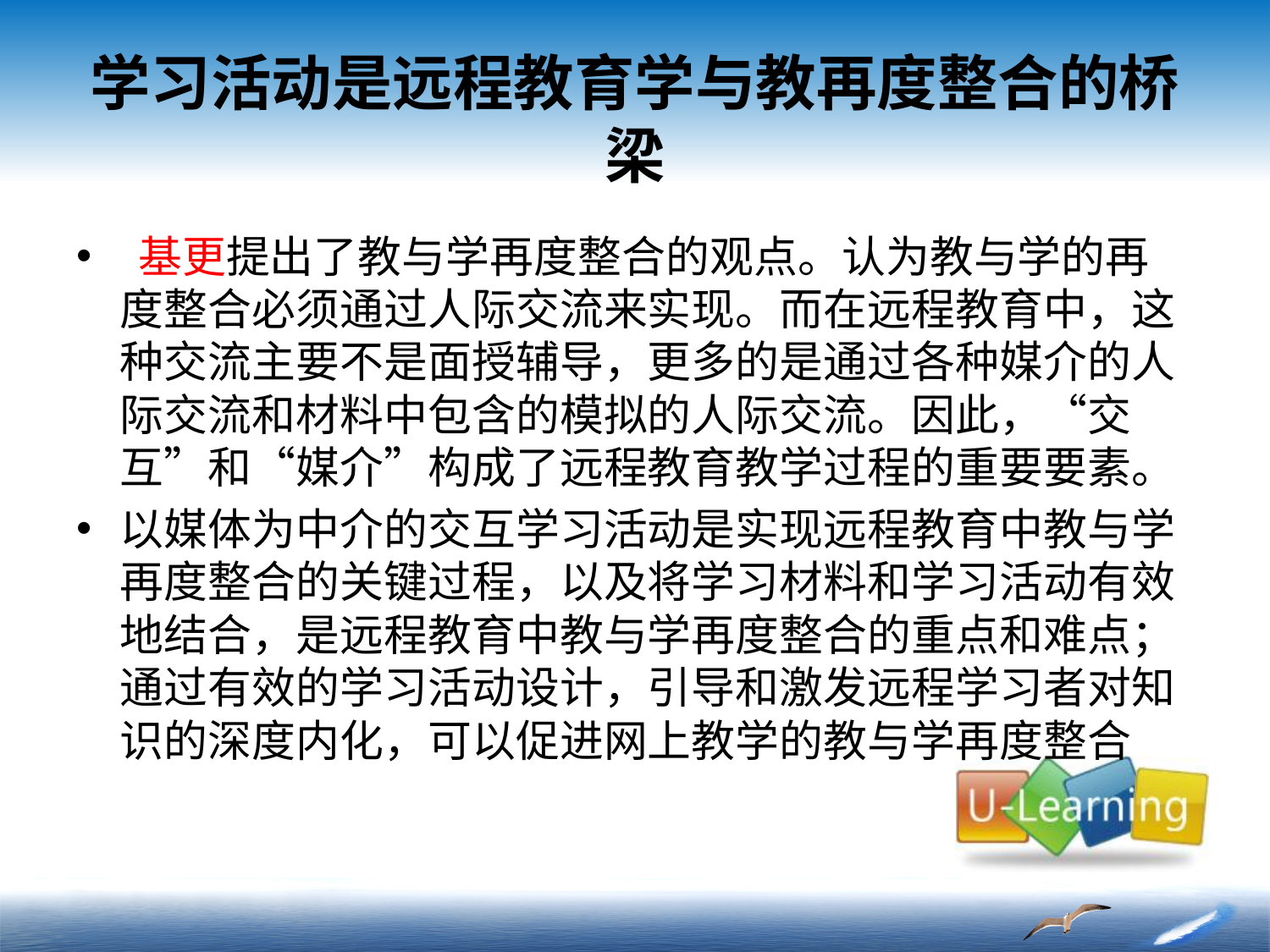

# 学习活动是远程教育学与教再度整合的桥梁
 基更提出了教与学再度整合的观点。认为教与学的再度整合必须通过人际交流来实现。而在远程教育中，这种交流主要不是面授辅导，更多的是通过各种媒介的人际交流和材料中包含的模拟的人际交流。因此，“交互”和“媒介”构成了远程教育教学过程的重要要素。
以媒体为中介的交互学习活动是实现远程教育中教与学再度整合的关键过程，以及将学习材料和学习活动有效地结合，是远程教育中教与学再度整合的重点和难点；通过有效的学习活动设计，引导和激发远程学习者对知识的深度内化，可以促进网上教学的教与学再度整合